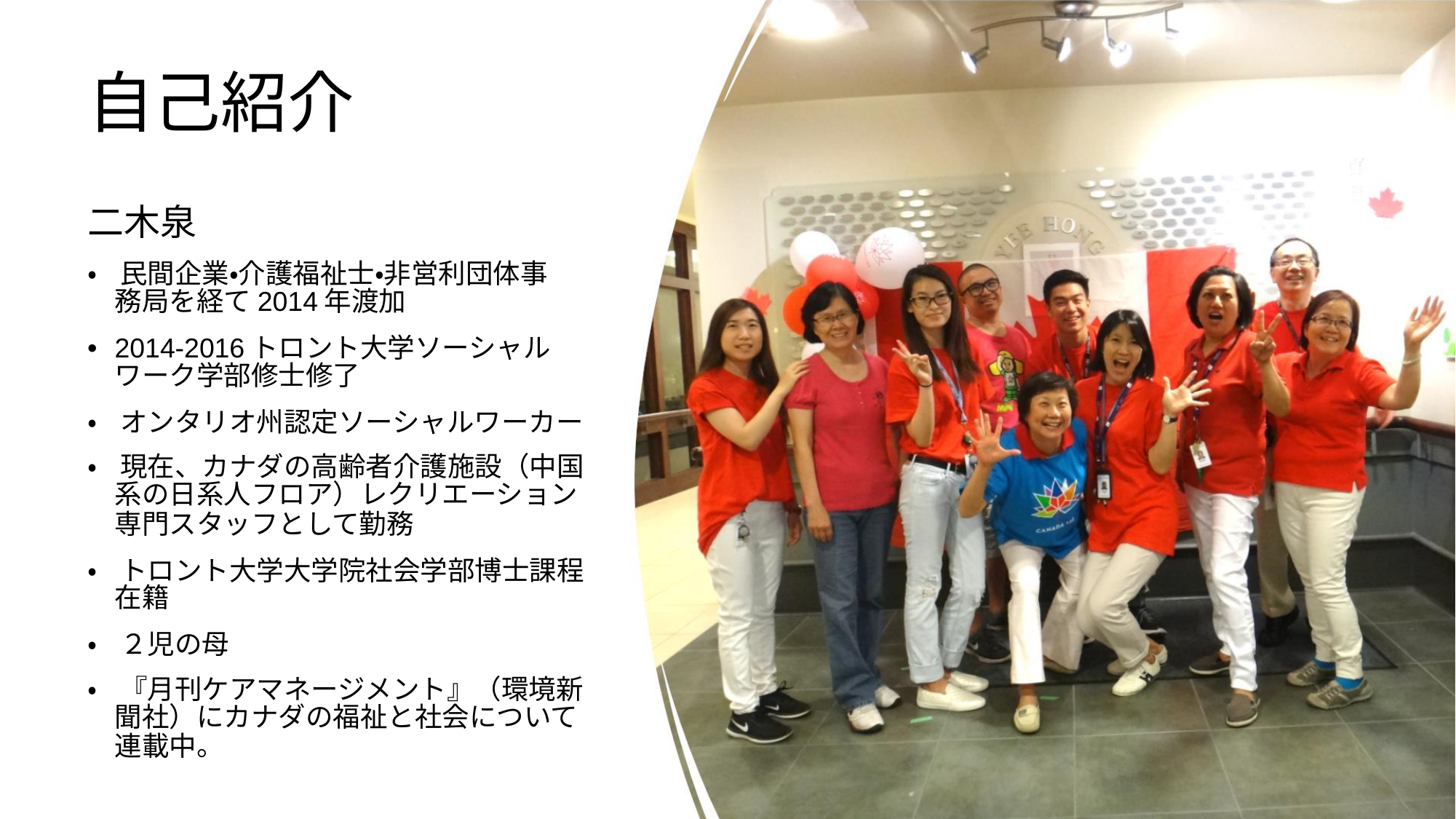

自己紹介
二木泉
• 民間企業・介護福祉士・非営利団体事
務局を経て2014年渡加
• 2014-2016トロント大学ソーシャル
ワーク学部修士修了
• オンタリオ州認定ソーシャルワーカー
• 現在、カナダの高齢者介護施設（中国
系の日系人フロア）レクリエーション
専門スタッフとして勤務
• トロント大学大学院社会学部博士課程
在籍
• ２児の母
• 『月刊ケアマネージメント』（環境新
聞社）にカナダの福祉と社会について
連載中。